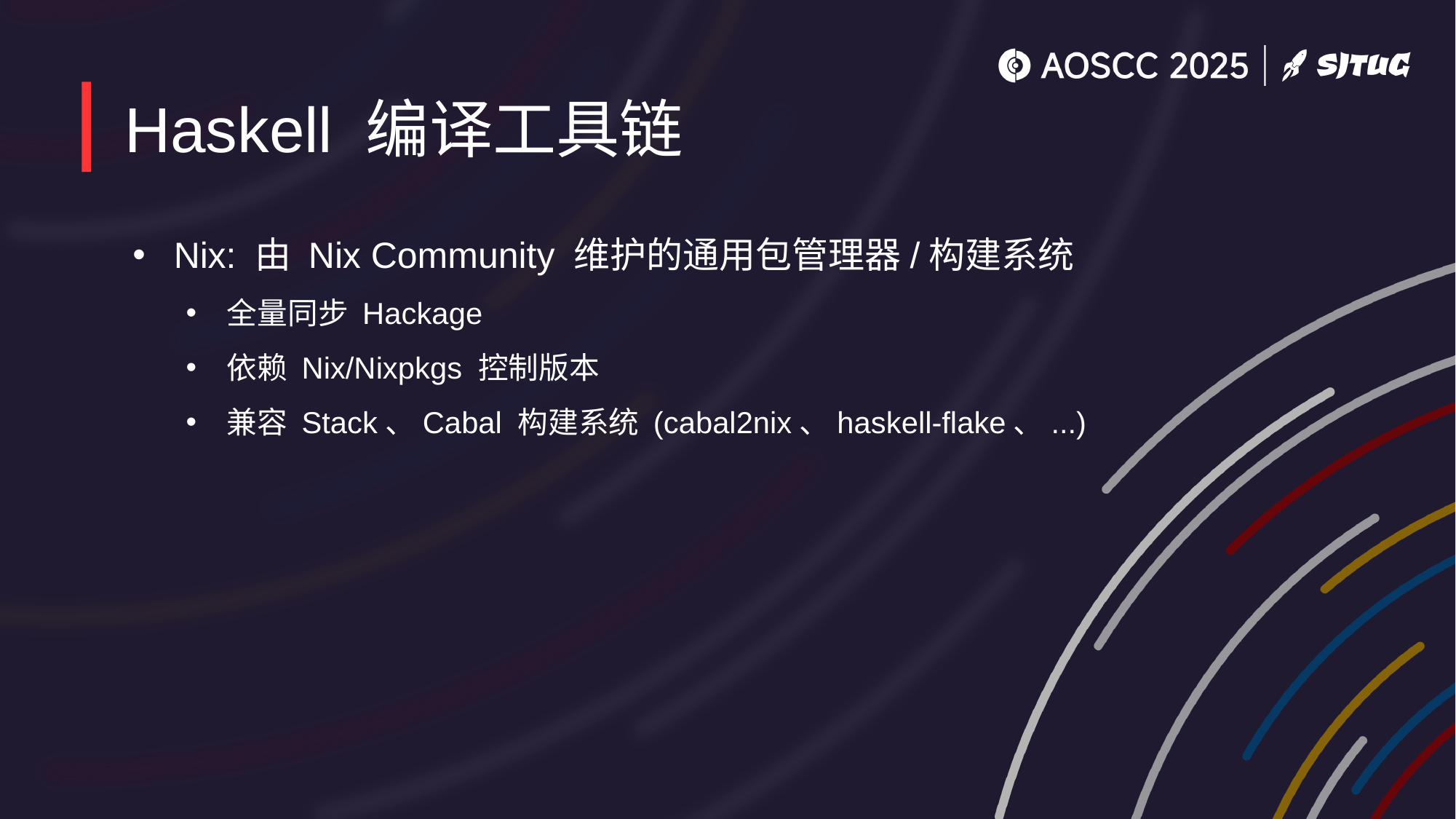

# Haskell 编译工具链
Nix: 由 Nix Community 维护的通用包管理器/构建系统
全量同步 Hackage
依赖 Nix/Nixpkgs 控制版本
兼容 Stack、Cabal 构建系统 (cabal2nix、haskell-flake、...)